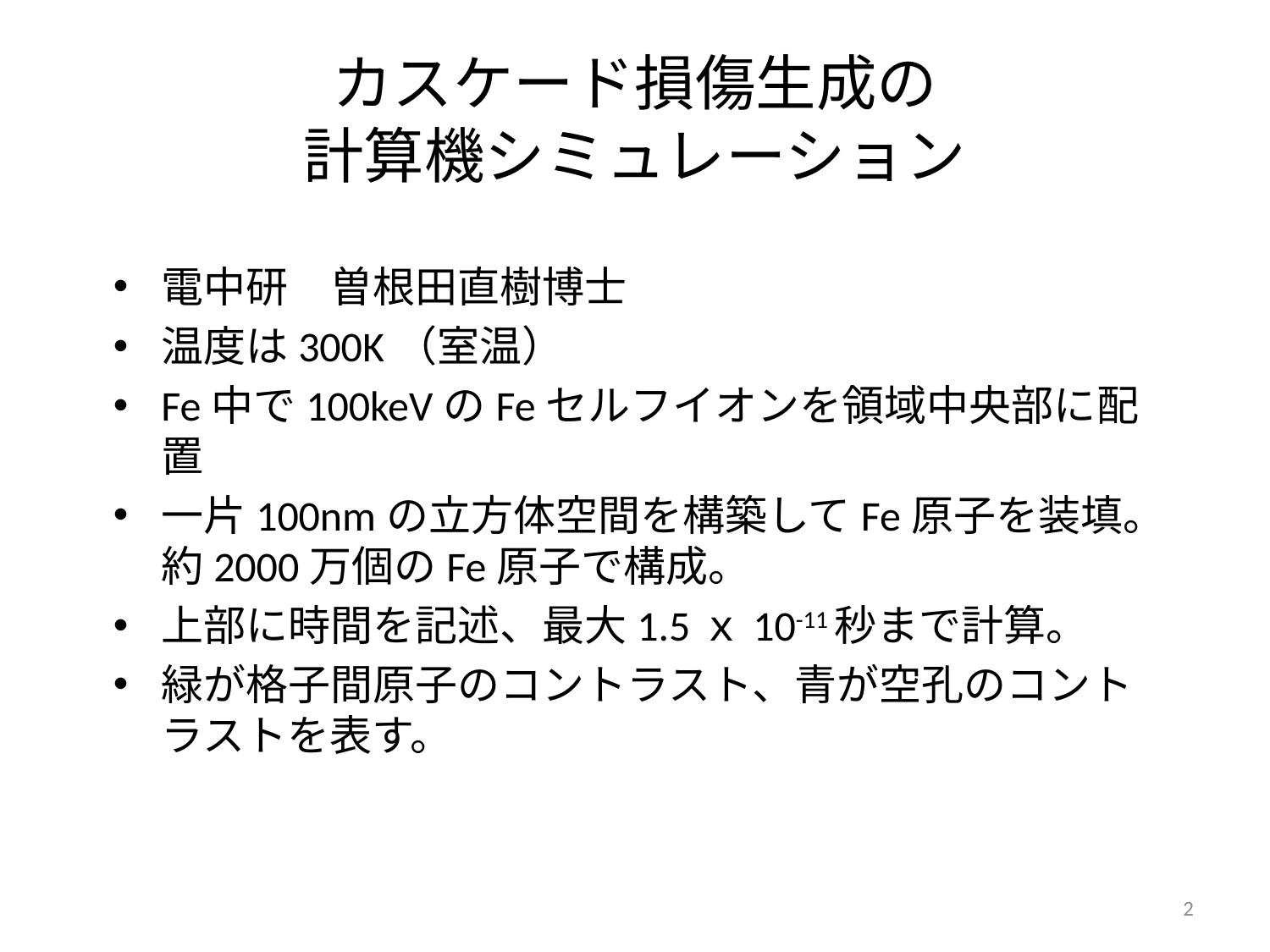

# カスケード損傷生成の 計算機シミュレーション
電中研　曽根田直樹博士
温度は300K（室温）
Fe中で100keVのFeセルフイオンを領域中央部に配置
一片100nmの立方体空間を構築してFe原子を装填。約2000万個のFe原子で構成。
上部に時間を記述、最大1.5ｘ10-11秒まで計算。
緑が格子間原子のコントラスト、青が空孔のコントラストを表す。

2